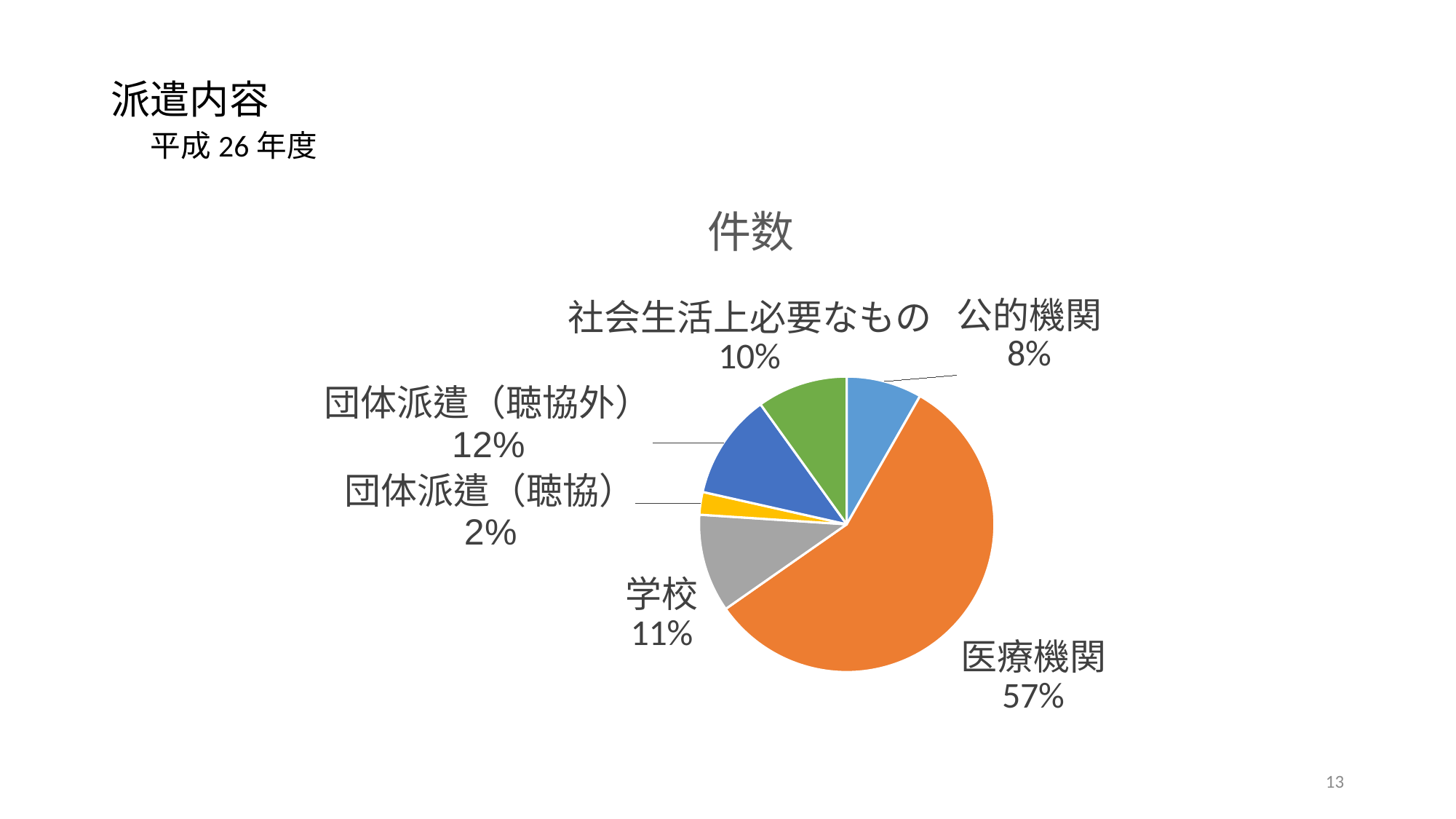

# 派遣内容　　　　　　　　　　　　　　　　　　　　　　　　　　　　平成26年度

### Chart:

| Category | 件数 |
|---|---|
| 公的機関 | 10.0 |
| 医療機関 | 69.0 |
| 学校 | 13.0 |
| 団体派遣（聴協） | 3.0 |
| 団体派遣（聴協外） | 14.0 |
| 社会生活上必要なもの | 12.0 |
13